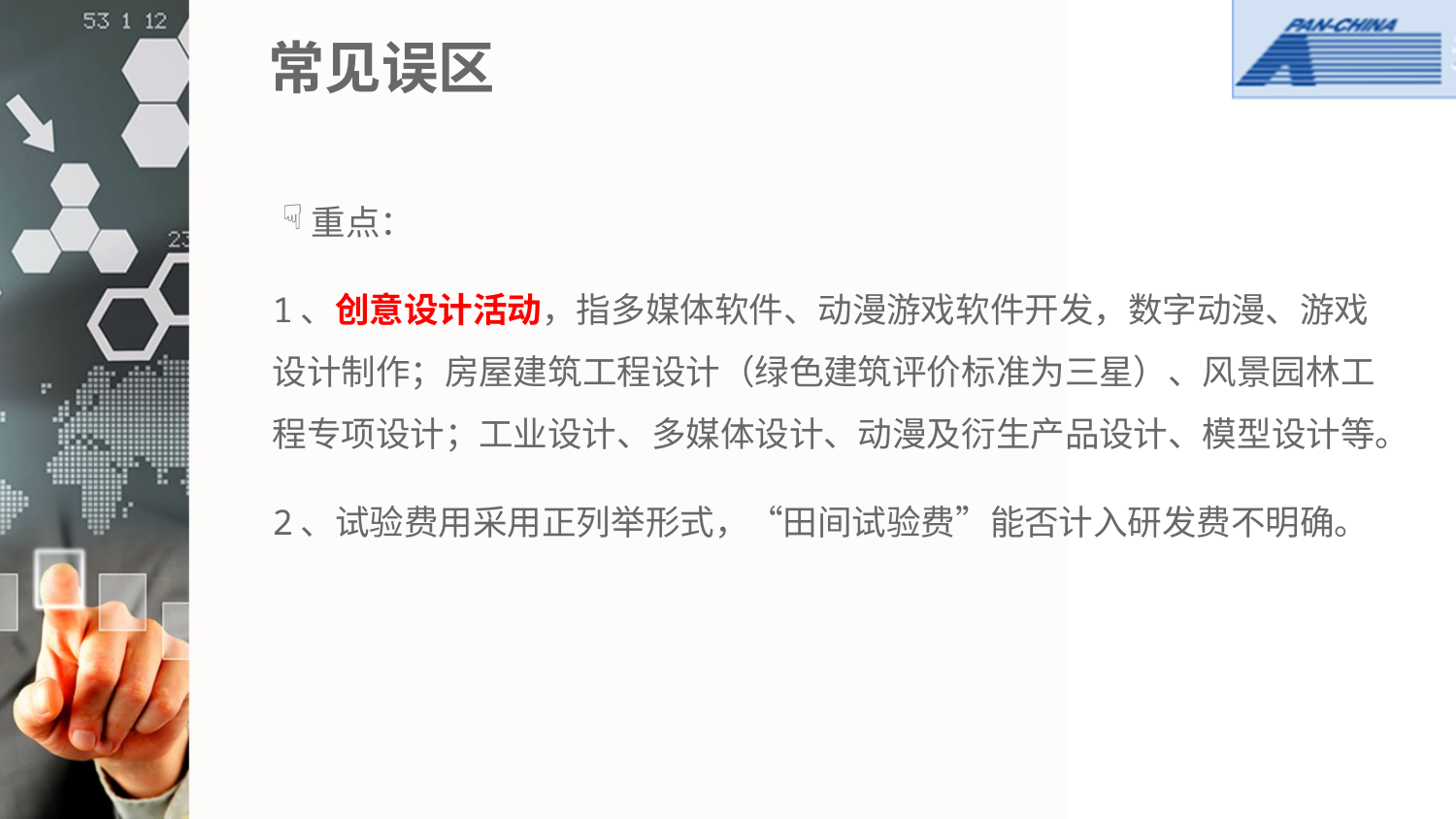

# 常见误区
重点：
1、创意设计活动，指多媒体软件、动漫游戏软件开发，数字动漫、游戏设计制作；房屋建筑工程设计（绿色建筑评价标准为三星）、风景园林工程专项设计；工业设计、多媒体设计、动漫及衍生产品设计、模型设计等。
2、试验费用采用正列举形式，“田间试验费”能否计入研发费不明确。